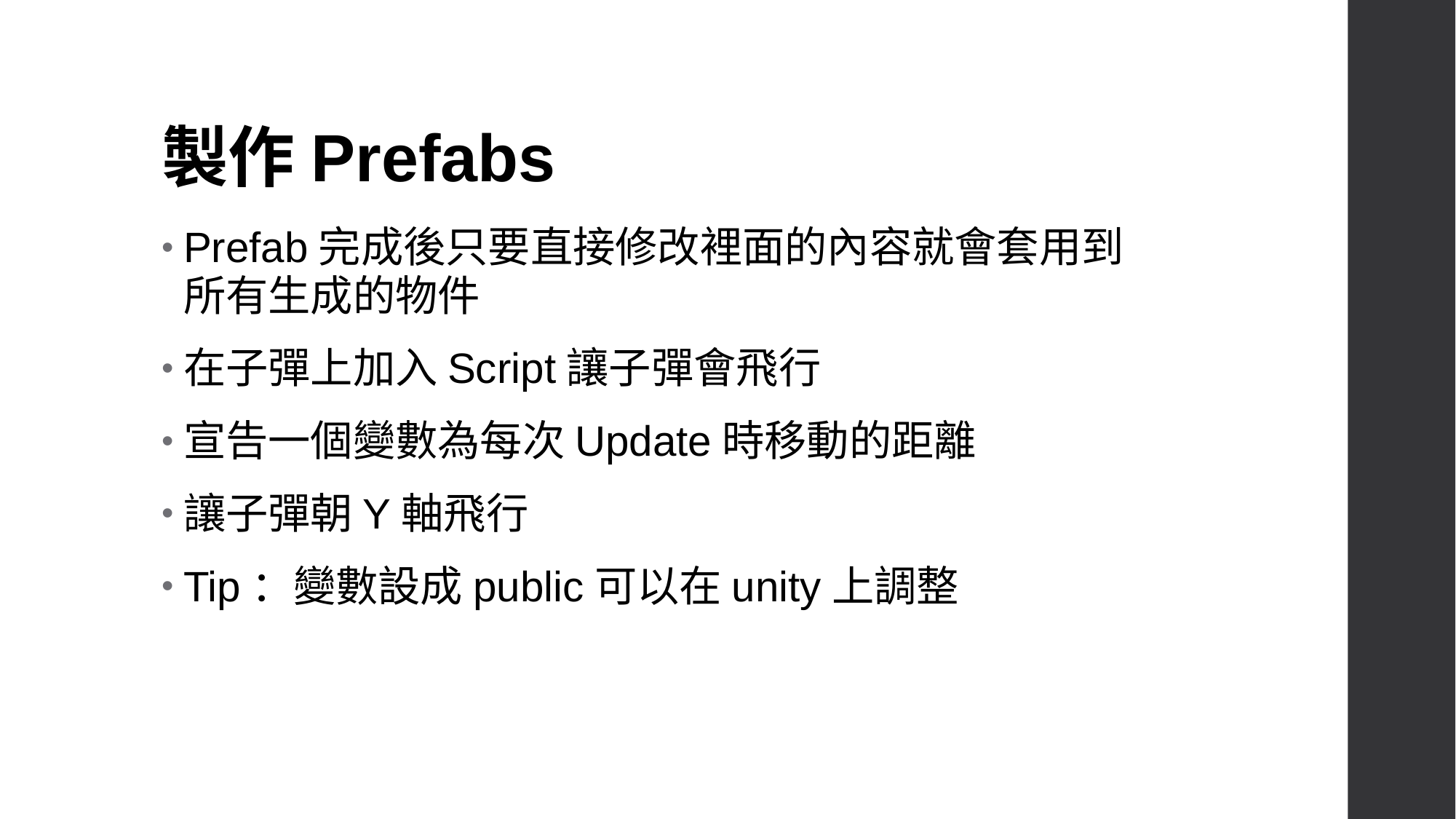

# 製作Prefabs
Prefab完成後只要直接修改裡面的內容就會套用到所有生成的物件
在子彈上加入Script讓子彈會飛行
宣告一個變數為每次Update時移動的距離
讓子彈朝Y軸飛行
Tip：變數設成public可以在unity上調整